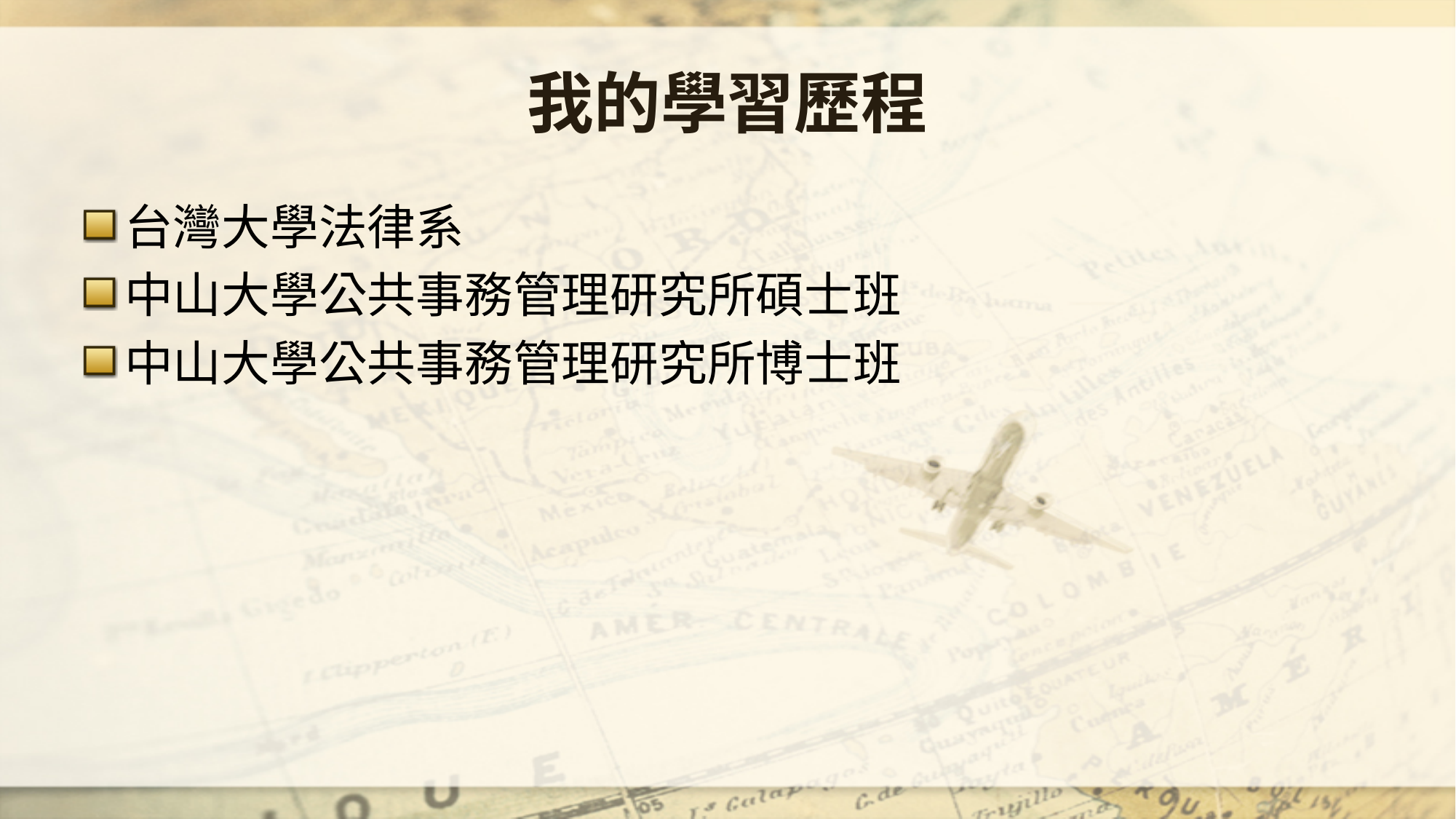

# 我的學習歷程
台灣大學法律系
中山大學公共事務管理研究所碩士班
中山大學公共事務管理研究所博士班